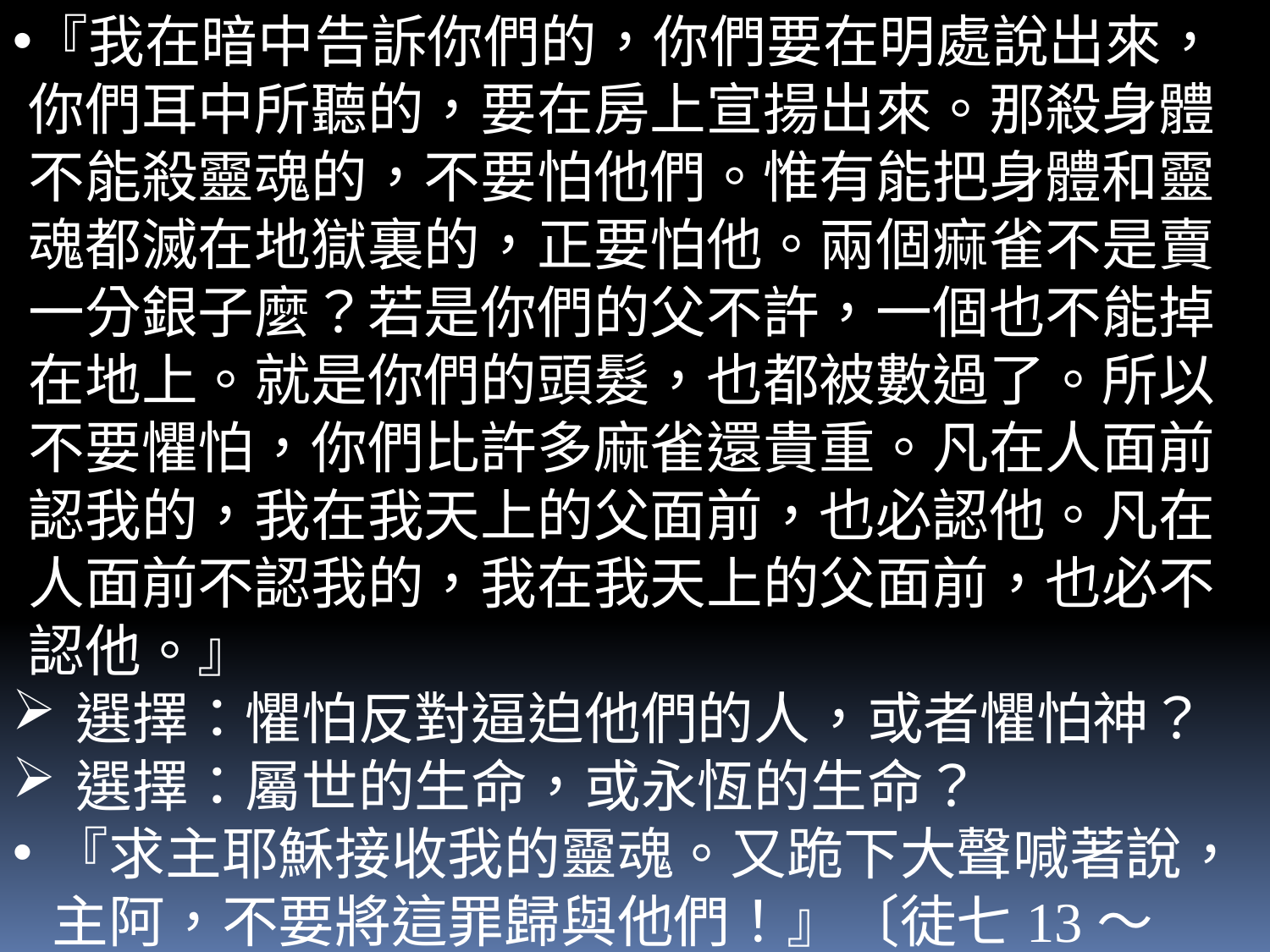

『我在暗中告訴你們的，你們要在明處說出來，你們耳中所聽的，要在房上宣揚出來。那殺身體不能殺靈魂的，不要怕他們。惟有能把身體和靈魂都滅在地獄裏的，正要怕他。兩個痲雀不是賣一分銀子麼？若是你們的父不許，一個也不能掉在地上。就是你們的頭髮，也都被數過了。所以不要懼怕，你們比許多麻雀還貴重。凡在人面前認我的，我在我天上的父面前，也必認他。凡在人面前不認我的，我在我天上的父面前，也必不認他。』
選擇：懼怕反對逼迫他們的人，或者懼怕神？
選擇：屬世的生命，或永恆的生命？
『求主耶穌接收我的靈魂。又跪下大聲喊著說，主阿，不要將這罪歸與他們！』〔徒七13～28〕